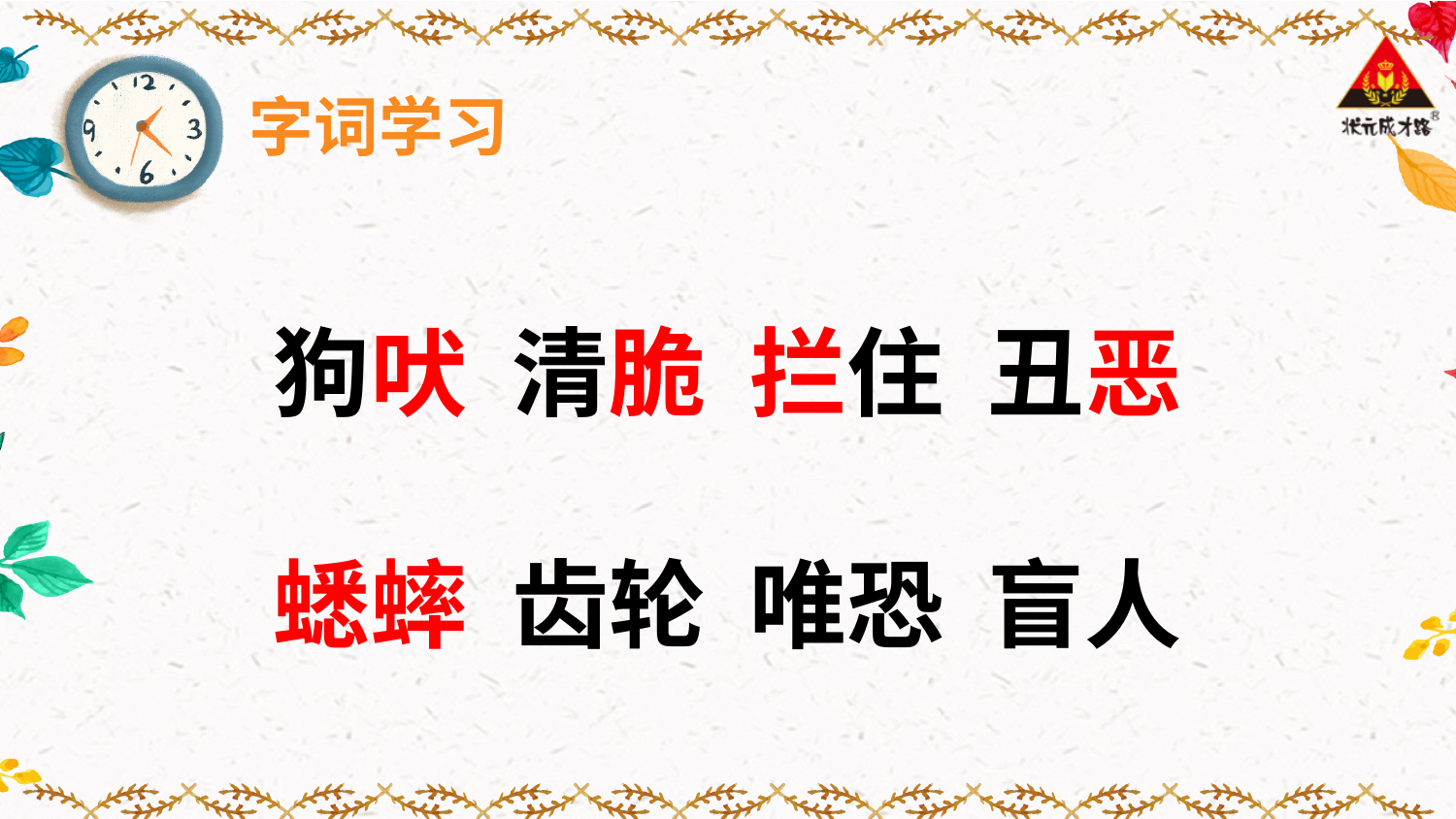

字词学习
狗吠  清脆  拦住  丑恶
蟋蟀  齿轮  唯恐  盲人